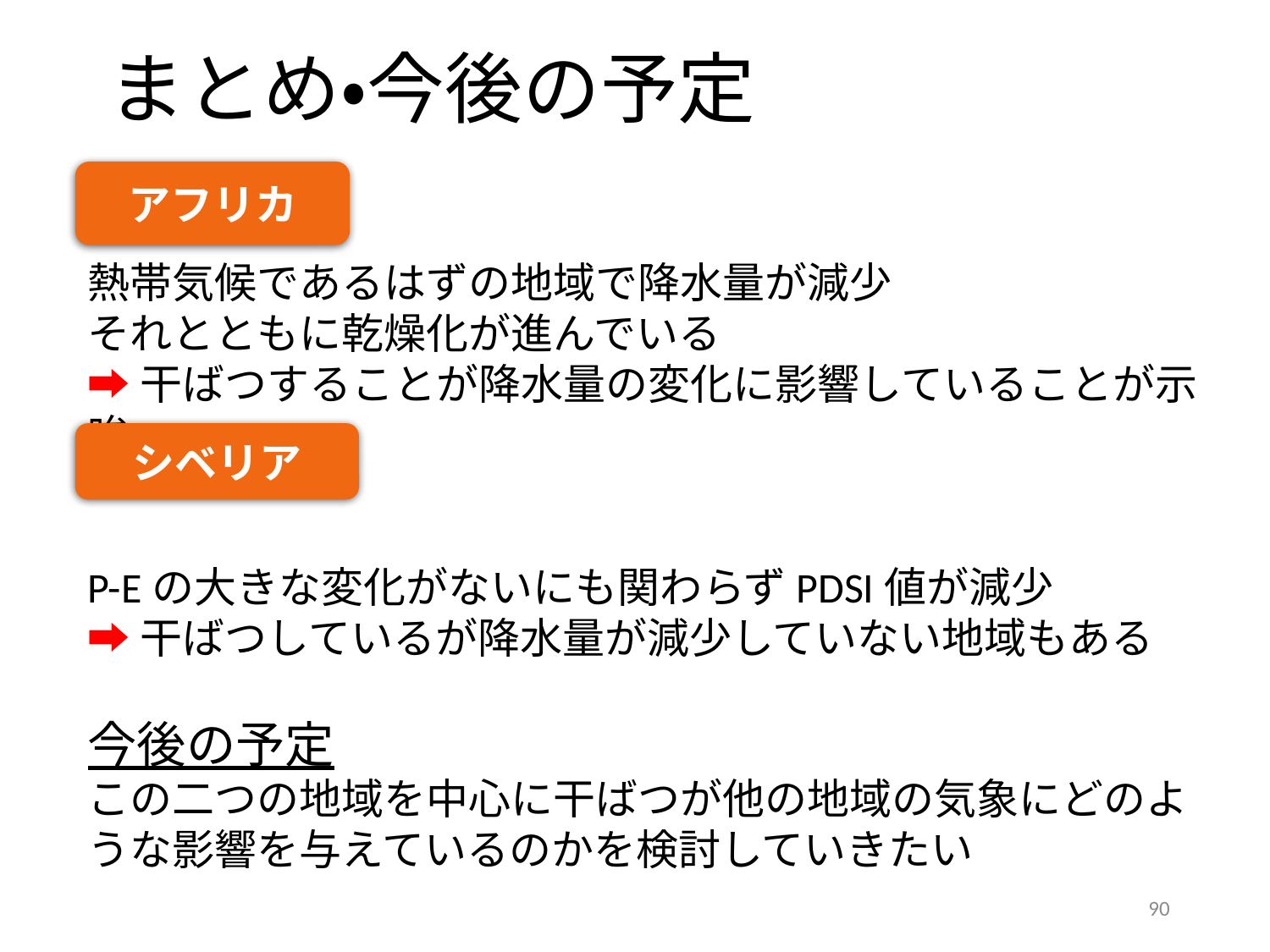

# まとめ・今後の予定

アフリカ
熱帯気候であるはずの地域で降水量が減少
それとともに乾燥化が進んでいる
➡干ばつすることが降水量の変化に影響していることが示唆

P-Eの大きな変化がないにも関わらずPDSI値が減少
➡干ばつしているが降水量が減少していない地域もある

今後の予定
この二つの地域を中心に干ばつが他の地域の気象にどのような影響を与えているのかを検討していきたい

シベリア
90